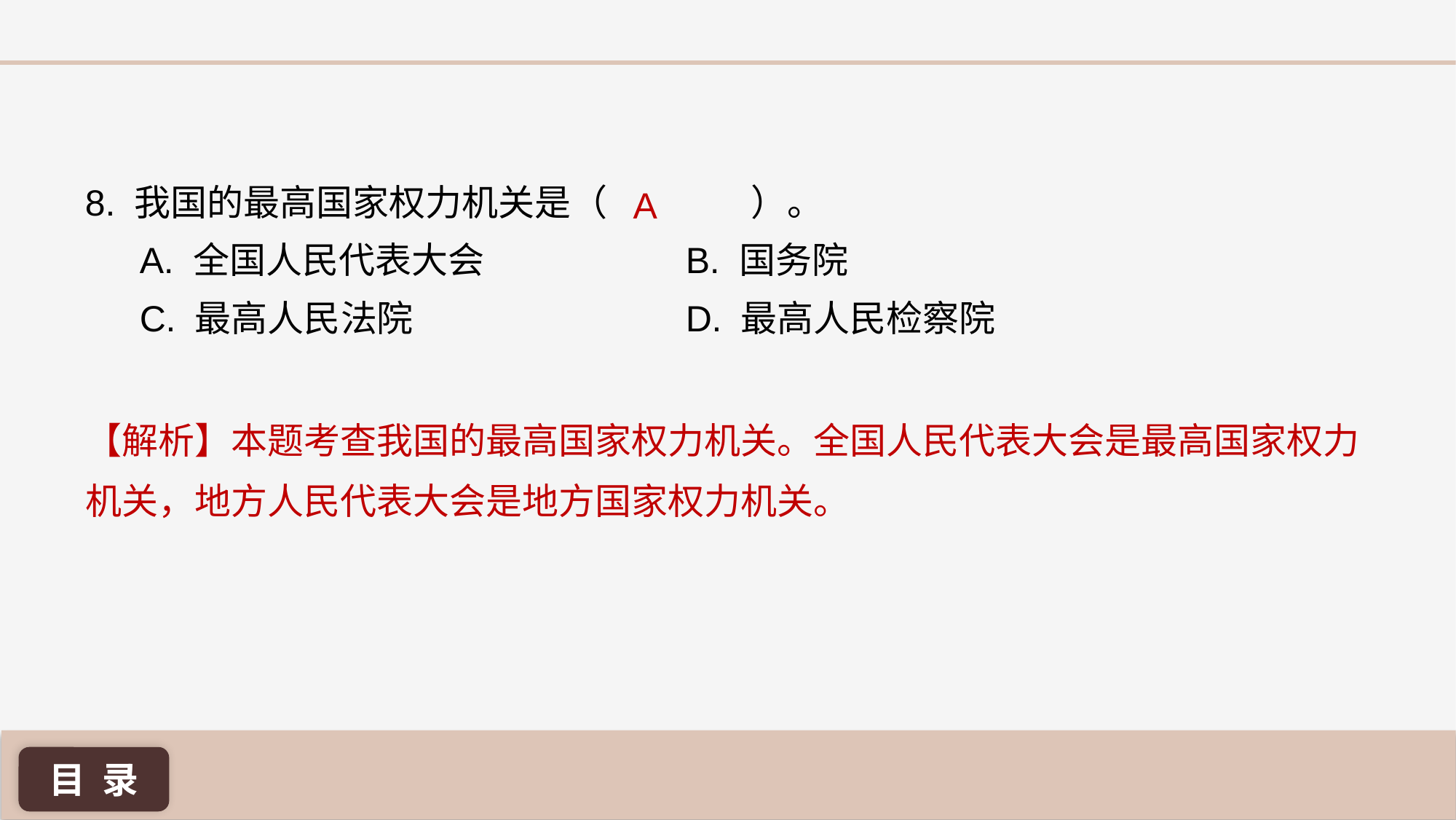

8. 我国的最高国家权力机关是（	        ）。
A. 全国人民代表大会 		B. 国务院
C. 最高人民法院			D. 最高人民检察院
A
【解析】本题考查我国的最高国家权力机关。全国人民代表大会是最高国家权力机关，地方人民代表大会是地方国家权力机关。